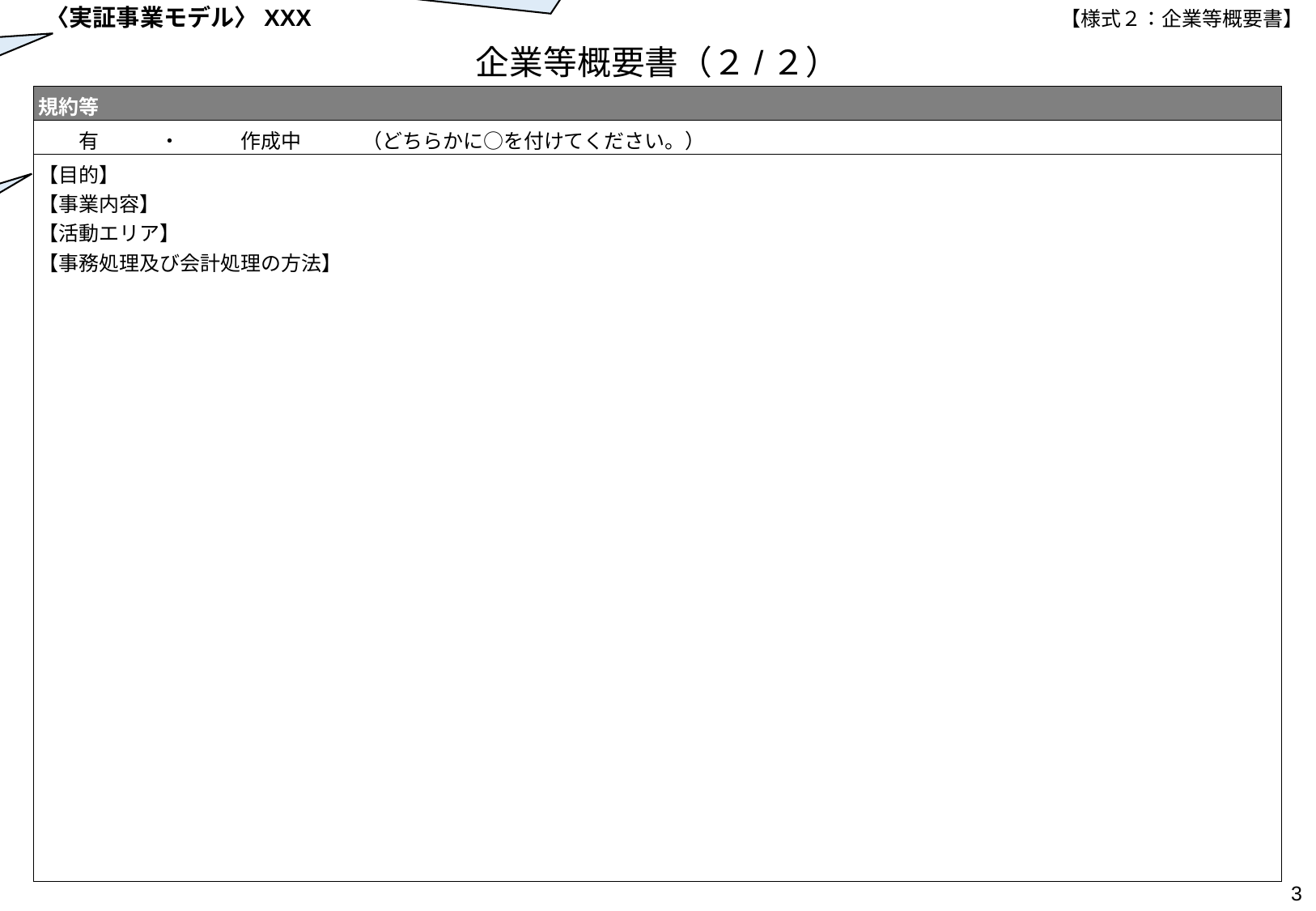

【様式２：企業等概要書】
様式２：企業等概要書
注：水色のコメントは、提出時に削除してください。
選択した実証事業テーマとその番号を記入してください。
①エントリーモデル
②アドバンスドモデル
〈実証事業モデル〉XXX
企業等概要書（２/２）
| 規約等 |
| --- |
| 有　　　・　　　作成中　　　（どちらかに○を付けてください。） |
| 【目的】 【事業内容】 【活動エリア】 【事務処理及び会計処理の方法】 |
本スライドの項目に沿って記載ください（作成中の場合を含む。）。
なお、既に作成している規約がある場合は、別資料にて提出いただくことも可能です。
3